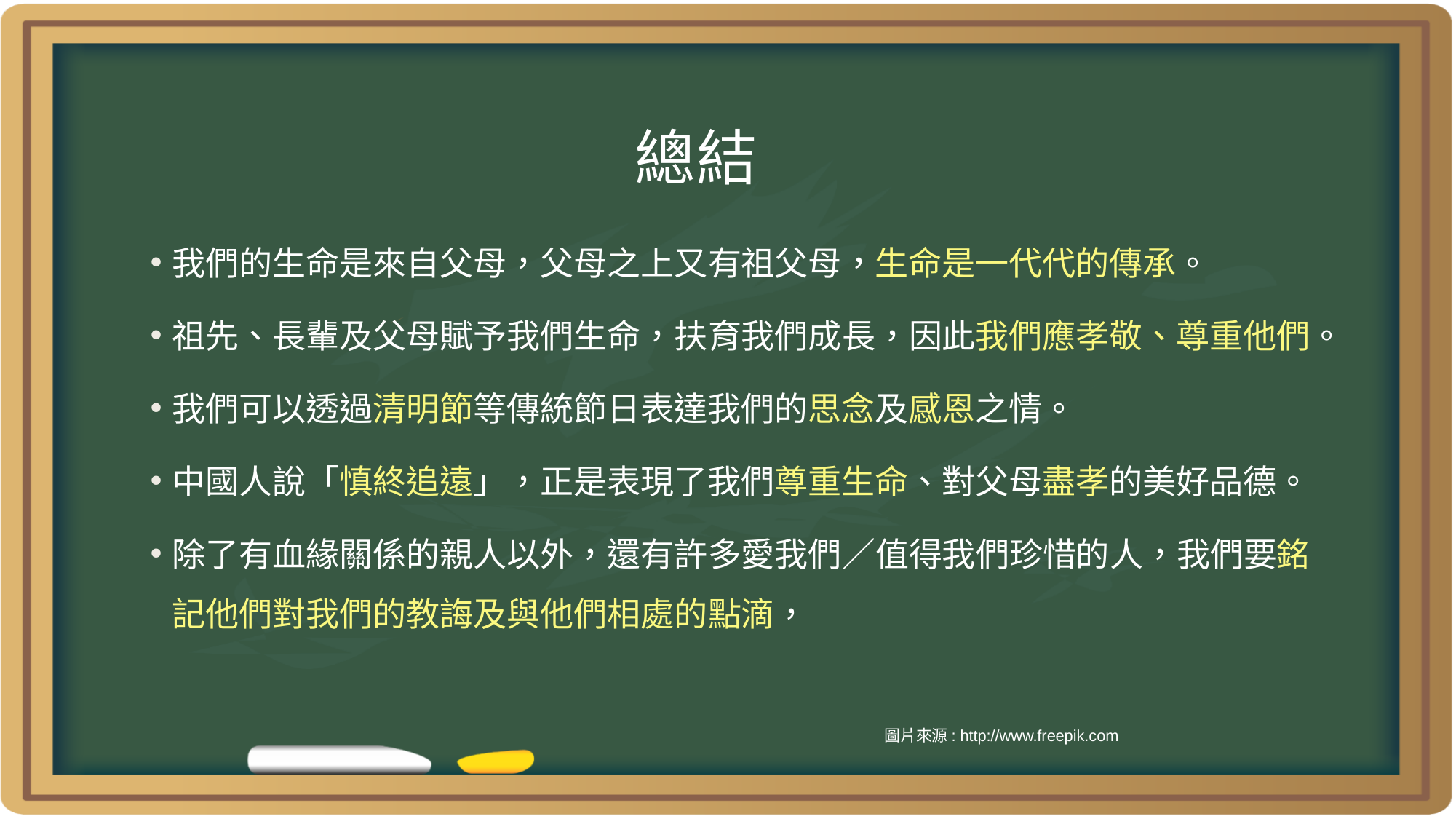

總結
我們的生命是來自父母，父母之上又有祖父母，生命是一代代的傳承。
祖先、長輩及父母賦予我們生命，扶育我們成長，因此我們應孝敬、尊重他們。
我們可以透過清明節等傳統節日表達我們的思念及感恩之情。
中國人說「慎終追遠」，正是表現了我們尊重生命、對父母盡孝的美好品德。
除了有血緣關係的親人以外，還有許多愛我們／值得我們珍惜的人，我們要銘記他們對我們的教誨及與他們相處的點滴，
圖片來源: http://www.freepik.com